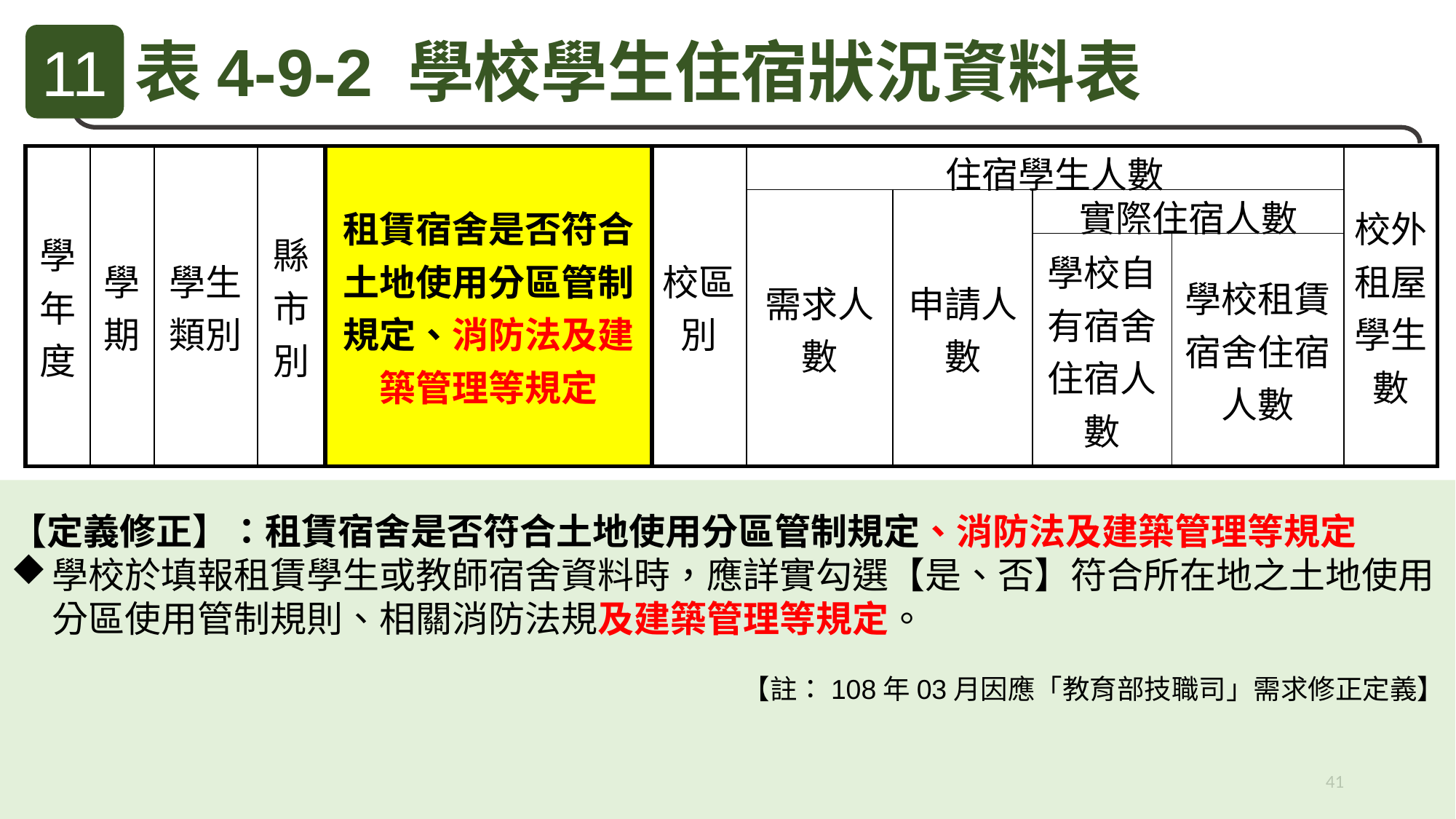

11
表4-9-2 學校學生住宿狀況資料表

| 學年度 | 學期 | 學生類別 | 縣市別 | 租賃宿舍是否符合土地使用分區管制規定、消防法及建築管理等規定 | 校區別 | 住宿學生人數 |  |  |  | 校外租屋學生數 |
| --- | --- | --- | --- | --- | --- | --- | --- | --- | --- | --- |
|  |  |  |  |  |  | 需求人數 | 申請人數 | 實際住宿人數 |  |  |
|  |  |  |  |  |  |  |  | 學校自有宿舍住宿人數 | 學校租賃宿舍住宿人數 |  |

【定義修正】：租賃宿舍是否符合土地使用分區管制規定、消防法及建築管理等規定
學校於填報租賃學生或教師宿舍資料時，應詳實勾選【是、否】符合所在地之土地使用分區使用管制規則、相關消防法規及建築管理等規定。

【註：108年03月因應「教育部技職司」需求修正定義】

41